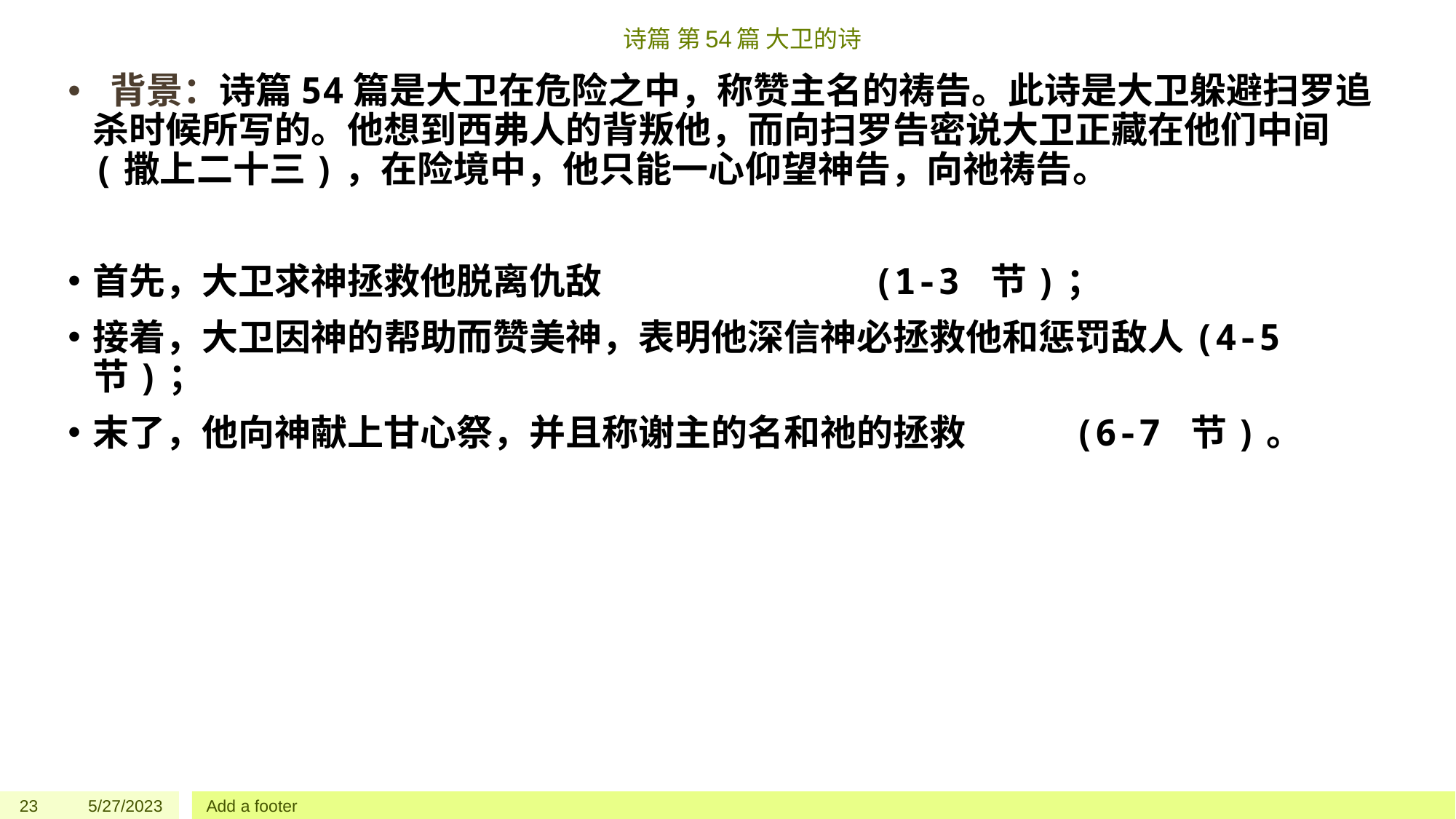

# 诗篇 第54篇 大卫的诗
 背景：诗篇54篇是大卫在危险之中，称赞主名的祷告。此诗是大卫躲避扫罗追杀时候所写的。他想到西弗人的背叛他，而向扫罗告密说大卫正藏在他们中间(撒上二十三)，在险境中，他只能一心仰望神告，向祂祷告。

首先，大卫求神拯救他脱离仇敌                                (1-3 节)；
接着，大卫因神的帮助而赞美神，表明他深信神必拯救他和惩罚敌人(4-5 节)；
末了，他向神献上甘心祭，并且称谢主的名和祂的拯救            (6-7 节)。

23
5/27/2023
Add a footer